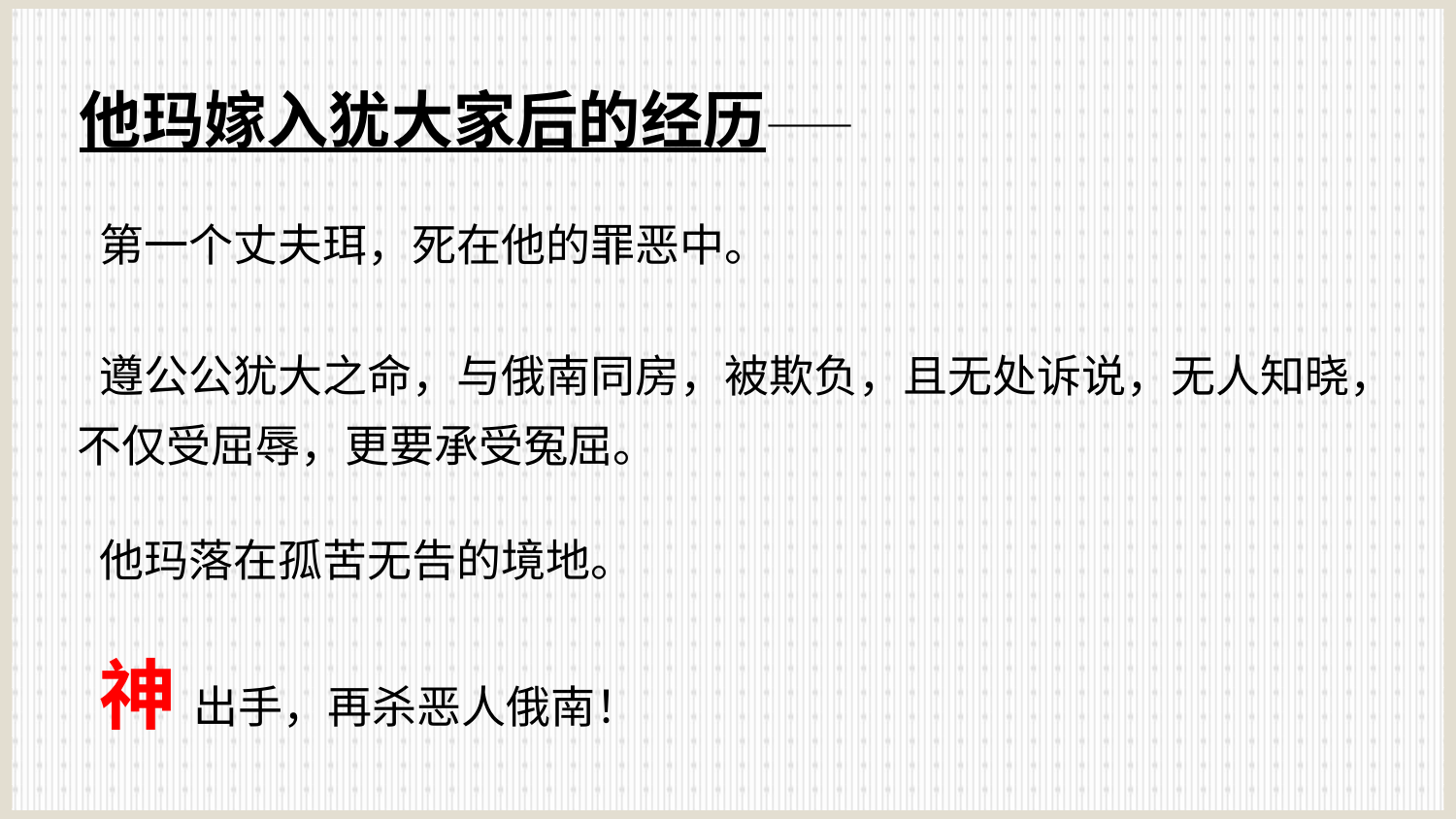

他玛嫁入犹大家后的经历——

     第一个丈夫珥，死在他的罪恶中。

     遵公公犹大之命，与俄南同房，被欺负，且无处诉说，无人知晓，不仅受屈辱，更要承受冤屈。

     他玛落在孤苦无告的境地。

     神 出手，再杀恶人俄南！